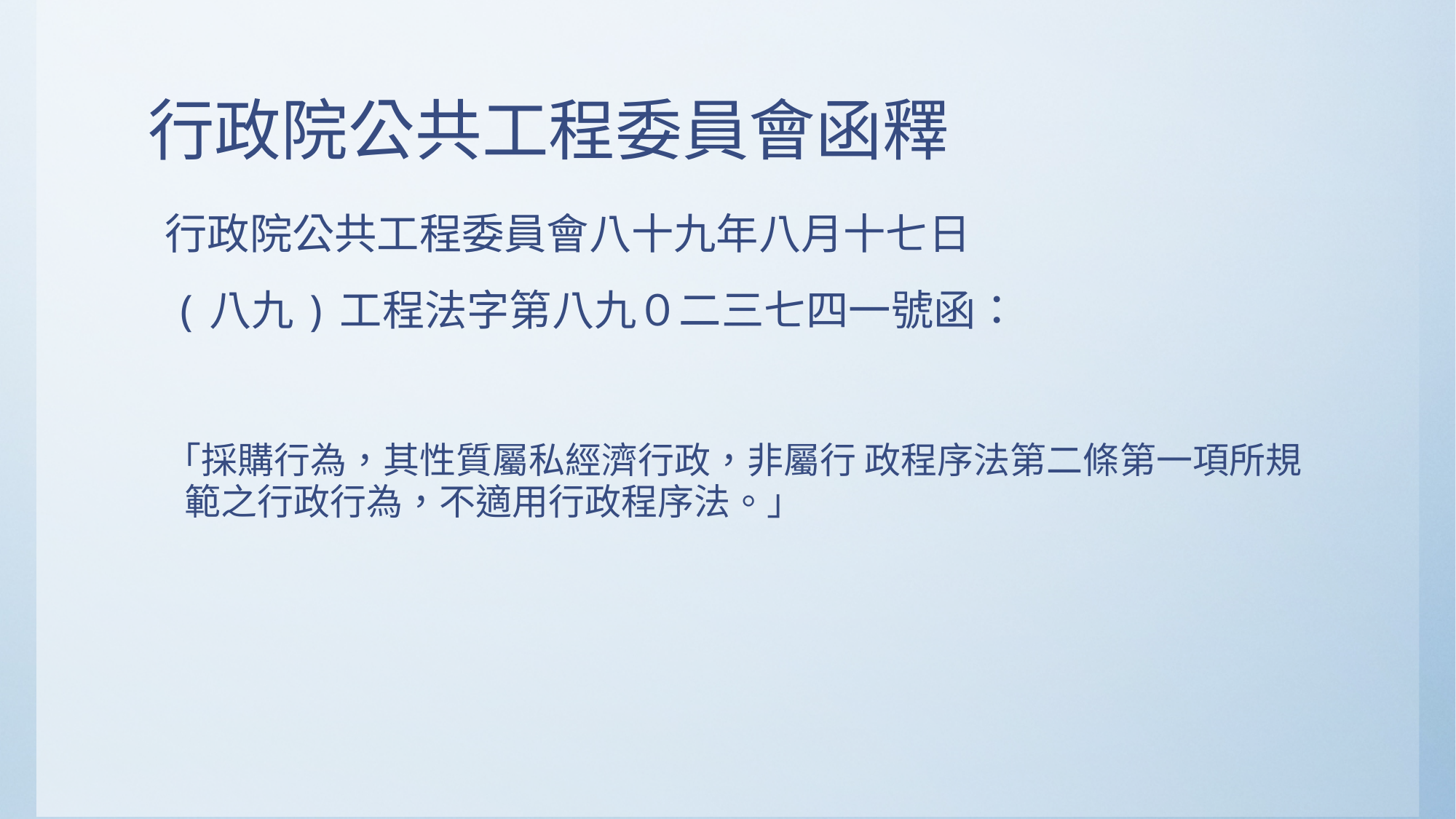

# 行政院公共工程委員會函釋
 行政院公共工程委員會八十九年八月十七日
 (八九)工程法字第八九０二三七四一號函：

 「採購行為，其性質屬私經濟行政，非屬行 政程序法第二條第一項所規範之行政行為，不適用行政程序法。」